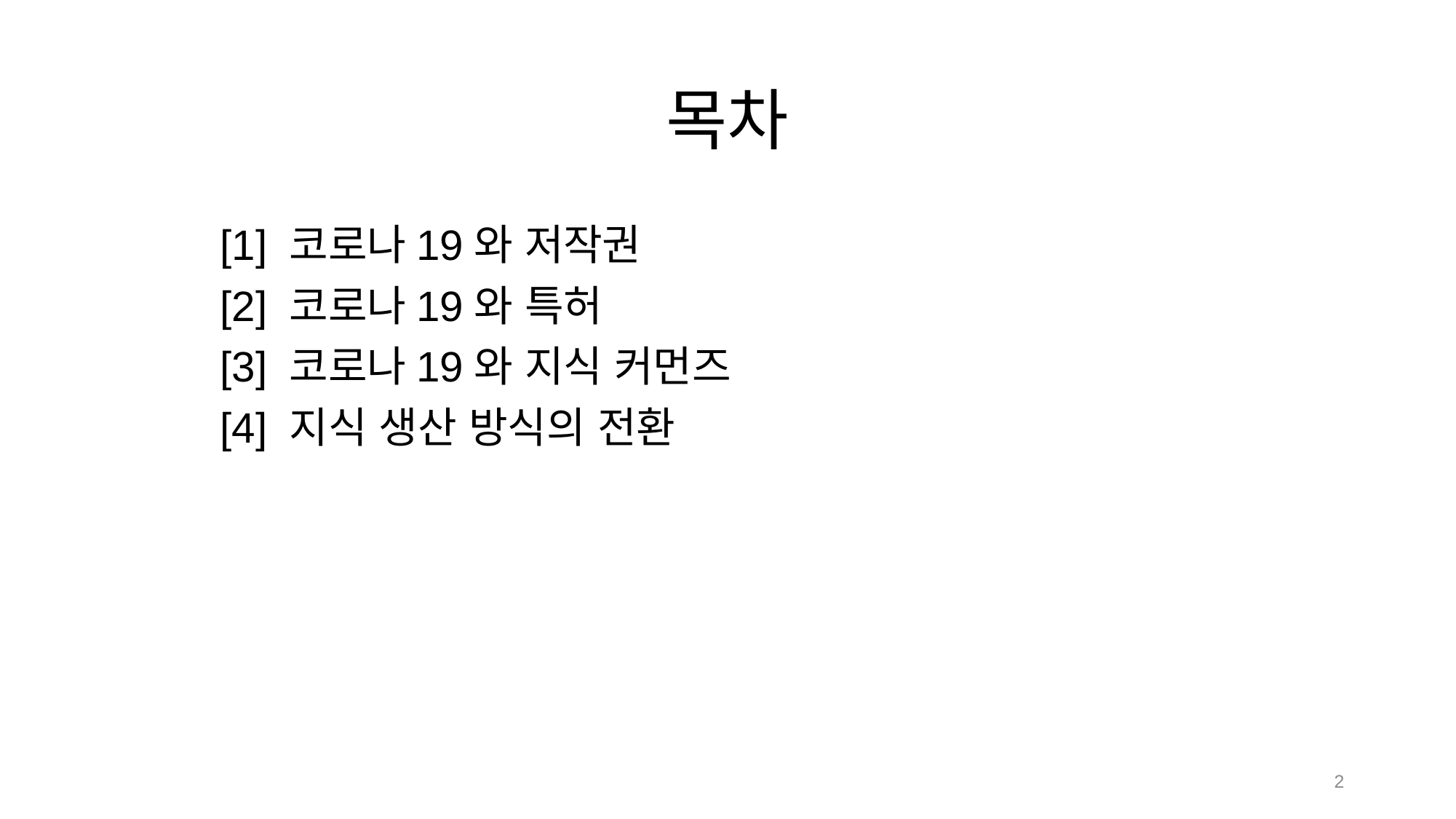

# 목차
	[1] 코로나19와 저작권
	[2] 코로나19와 특허
	[3] 코로나19와 지식 커먼즈
	[4] 지식 생산 방식의 전환
2